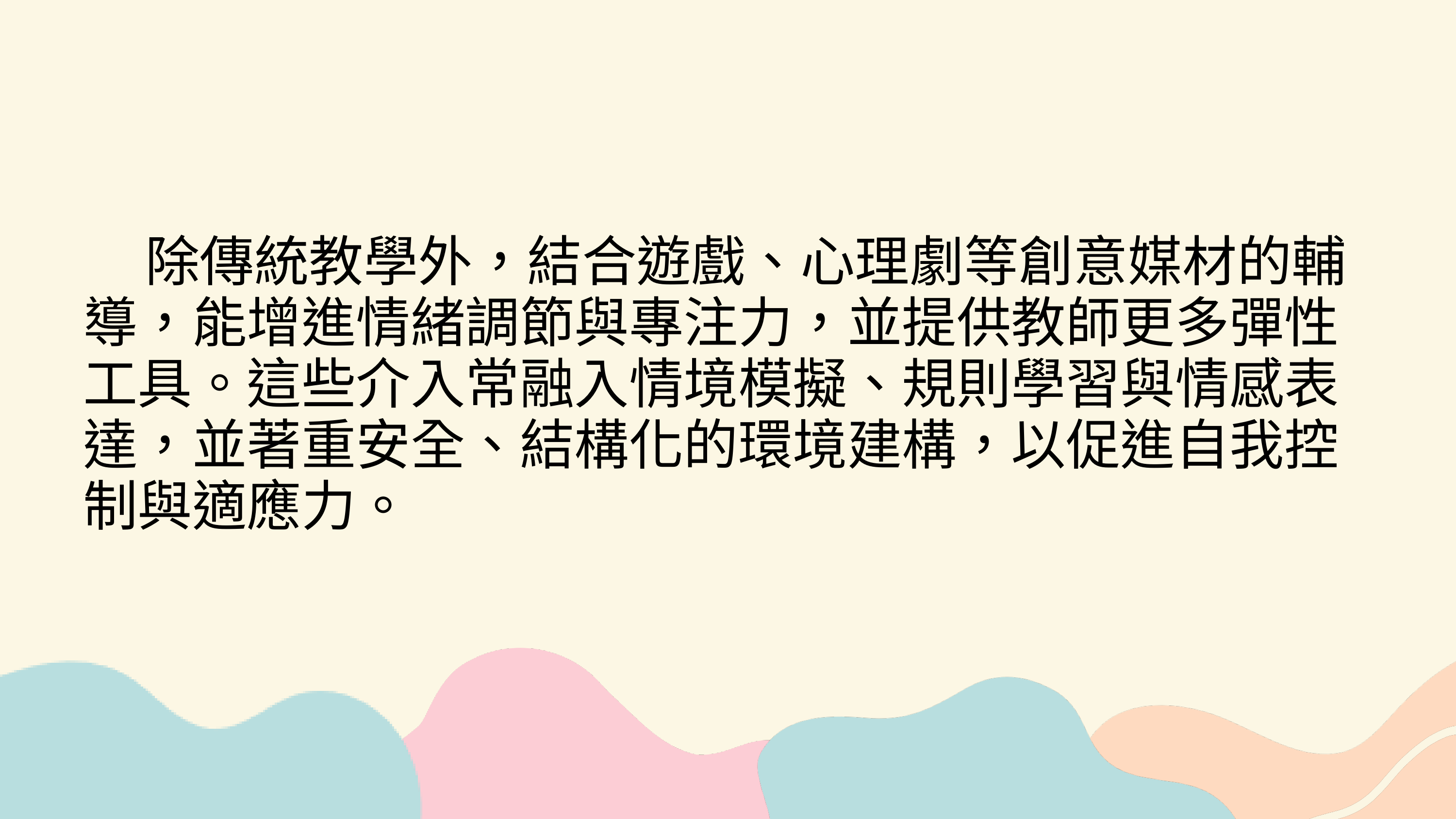

除傳統教學外，結合遊戲、心理劇等創意媒材的輔導，能增進情緒調節與專注力，並提供教師更多彈性工具。這些介入常融入情境模擬、規則學習與情感表達，並著重安全、結構化的環境建構，以促進自我控制與適應力。